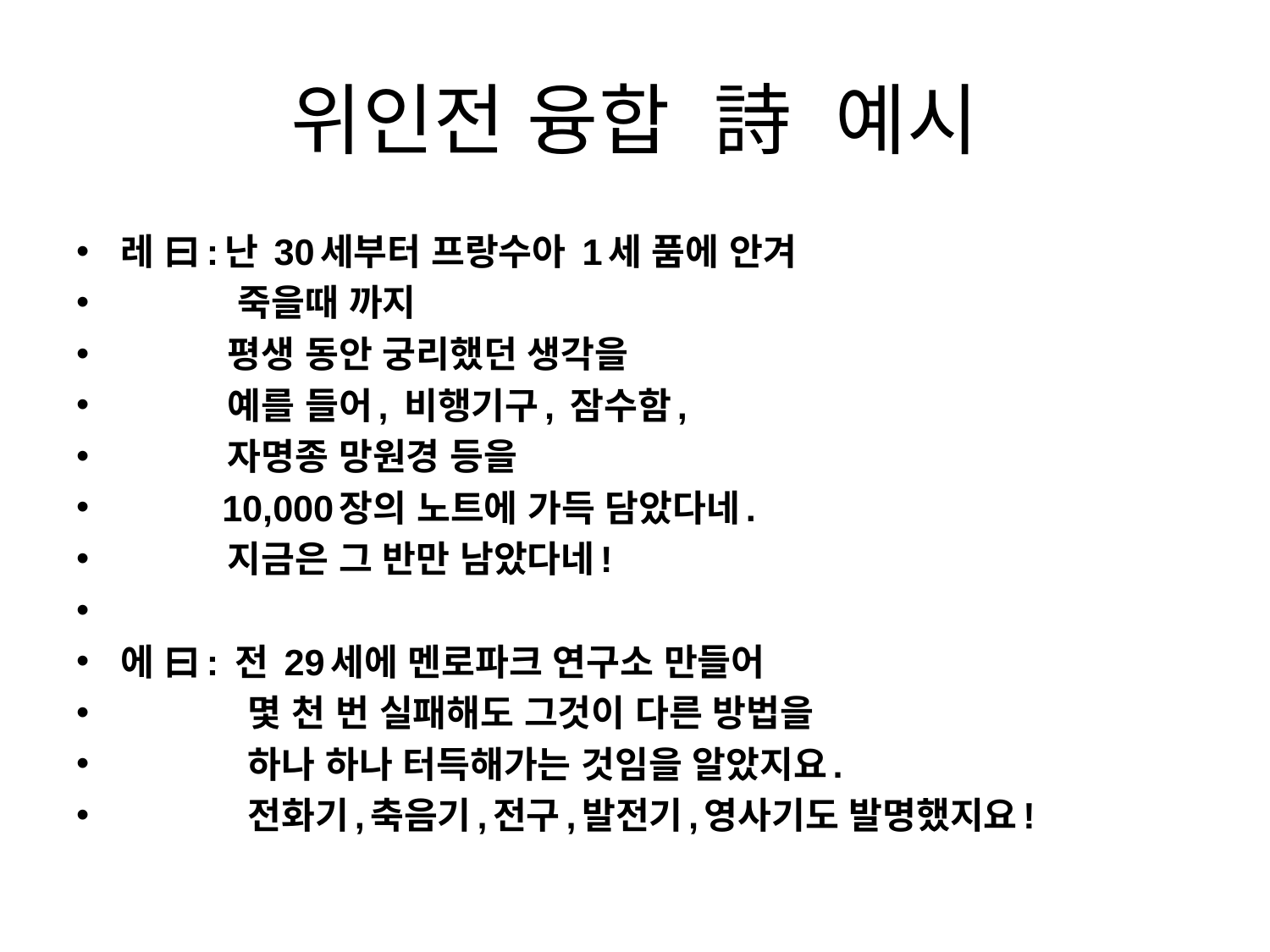

# 위인전 융합  詩  예시
레 曰:난 30세부터 프랑수아 1세 품에 안겨
           죽을때 까지
          평생 동안 궁리했던 생각을
          예를 들어, 비행기구, 잠수함,
          자명종 망원경 등을
          10,000장의 노트에 가득 담았다네.
          지금은 그 반만 남았다네!

에 曰: 전 29세에 멘로파크 연구소 만들어
            몇 천 번 실패해도 그것이 다른 방법을
            하나 하나 터득해가는 것임을 알았지요.
            전화기,축음기,전구,발전기,영사기도 발명했지요!